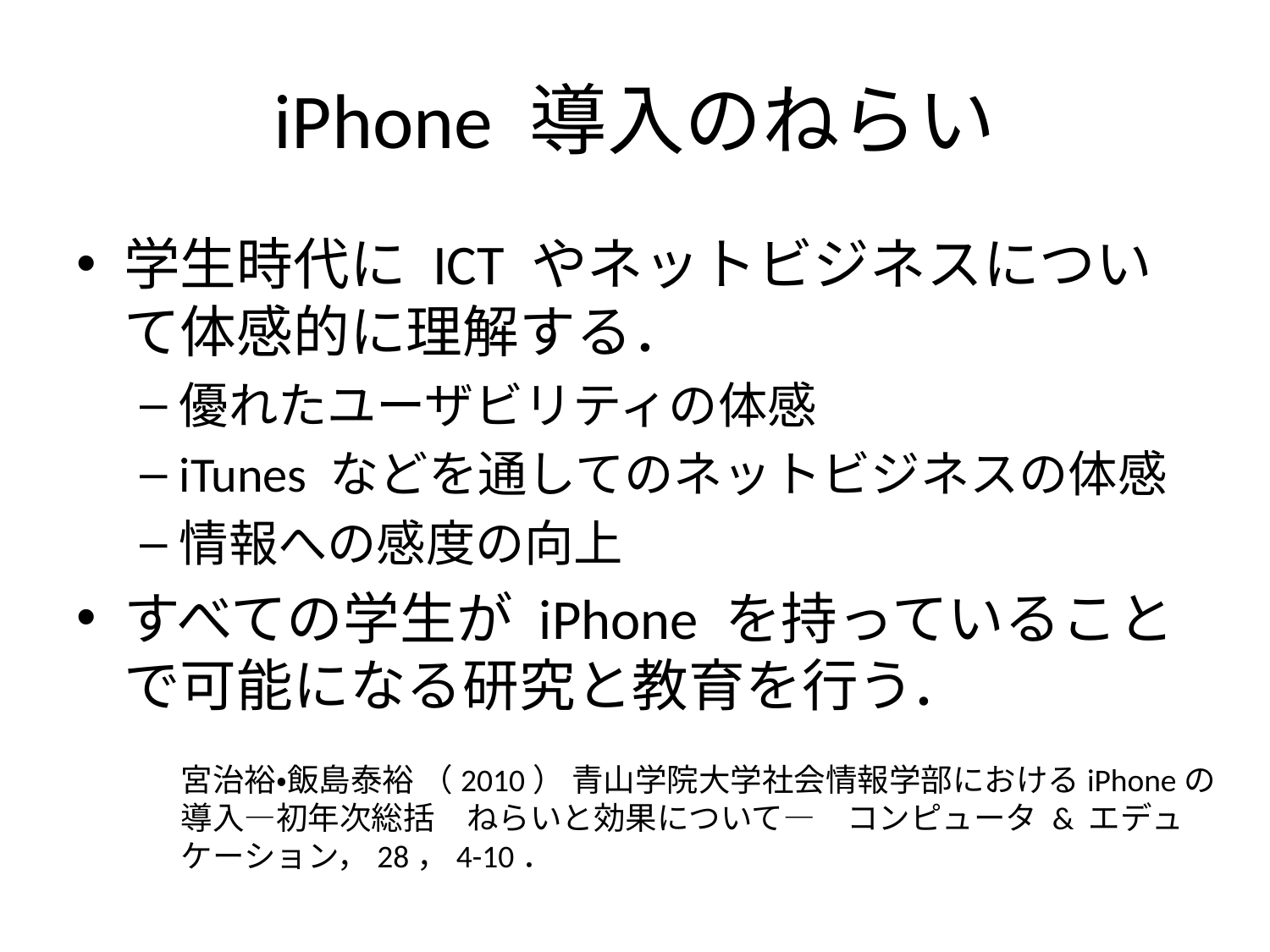

# iPhone 導入のねらい
学生時代に ICT やネットビジネスについて体感的に理解する．
優れたユーザビリティの体感
iTunes などを通してのネットビジネスの体感
情報への感度の向上
すべての学生が iPhone を持っていることで可能になる研究と教育を行う．
宮治裕・飯島泰裕 （2010） 青山学院大学社会情報学部におけるiPhoneの導入―初年次総括　ねらいと効果について―　コンピュータ & エデュケーション，28，4-10．